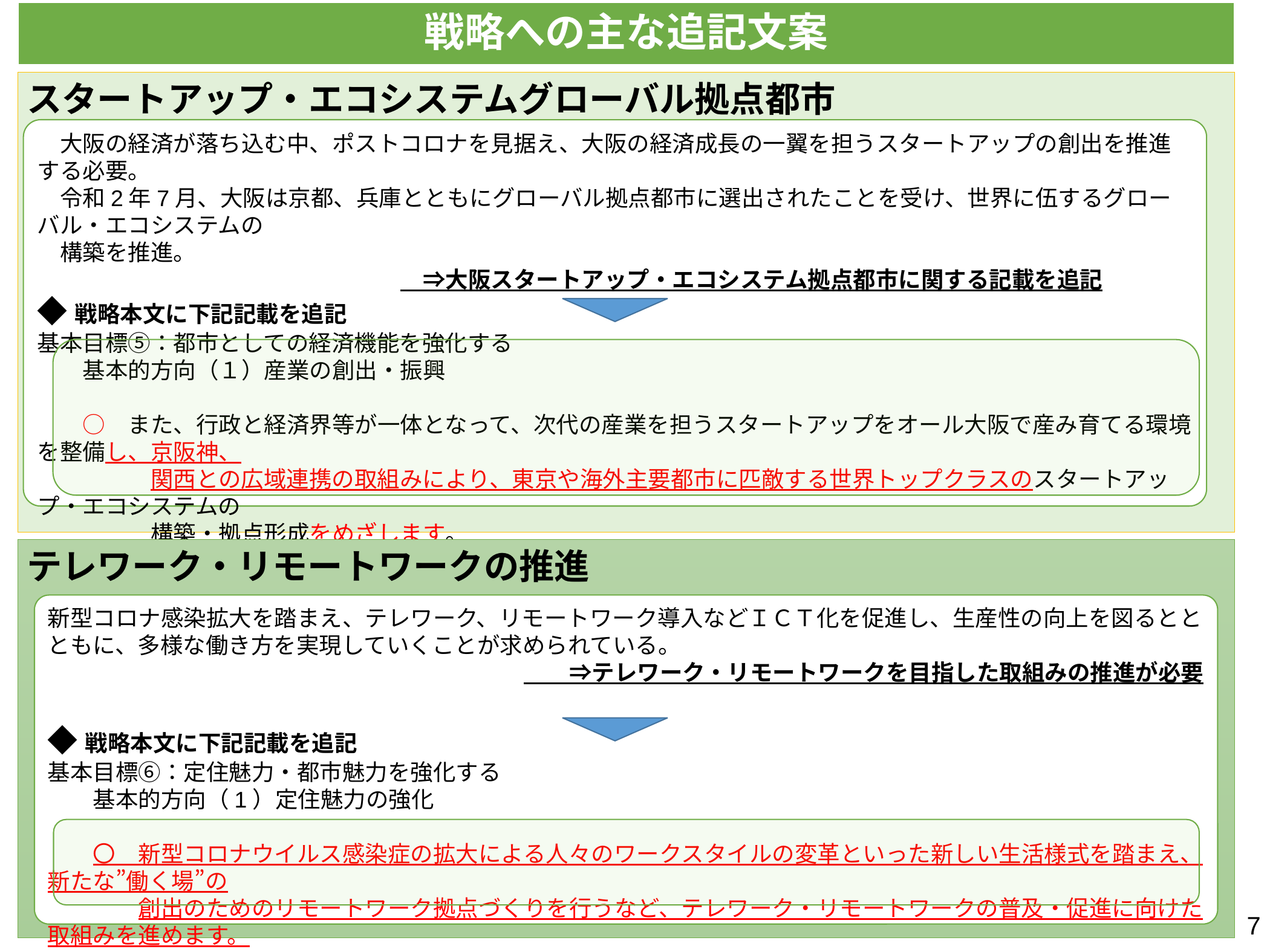

戦略への主な追記文案
スタートアップ・エコシステムグローバル拠点都市
　大阪の経済が落ち込む中、ポストコロナを見据え、大阪の経済成長の一翼を担うスタートアップの創出を推進する必要。
　令和2年7月、大阪は京都、兵庫とともにグローバル拠点都市に選出されたことを受け、世界に伍するグローバル・エコシステムの
　構築を推進。
　　　　　　　　　　　　　　　　　⇒大阪スタートアップ・エコシステム拠点都市に関する記載を追記
◆戦略本文に下記記載を追記
基本目標⑤：都市としての経済機能を強化する
　　基本的方向（１）産業の創出・振興

　　○　また、行政と経済界等が一体となって、次代の産業を担うスタートアップをオール大阪で産み育てる環境を整備し、京阪神、
　　　　　関西との広域連携の取組みにより、東京や海外主要都市に匹敵する世界トップクラスのスタートアップ・エコシステムの
　　　　　構築・拠点形成をめざします。
　　　　　令和2年7月、京都、兵庫とともにグローバル拠点都市に選出されたことを受け、世界に冠たるグローバル・エコシステムへの
　　　　　発展に取り組みます。　　　　　　　　　　　　　　　　　　　　　　　　　　　　　　　　　　　　　　　　　　　　　　※下線部追記箇所

テレワーク・リモートワークの推進
新型コロナ感染拡大を踏まえ、テレワーク、リモートワーク導入などＩＣＴ化を促進し、生産性の向上を図るととともに、多様な働き方を実現していくことが求められている。
　　　　　　　　　　　　　　　　　　　　　　　⇒テレワーク・リモートワークを目指した取組みの推進が必要

◆戦略本文に下記記載を追記
基本目標⑥：定住魅力・都市魅力を強化する
　　基本的方向（1）定住魅力の強化

　　〇　新型コロナウイルス感染症の拡大による人々のワークスタイルの変革といった新しい生活様式を踏まえ、新たな”働く場”の
　　　　創出のためのリモートワーク拠点づくりを行うなど、テレワーク・リモートワークの普及・促進に向けた取組みを進めます。

7